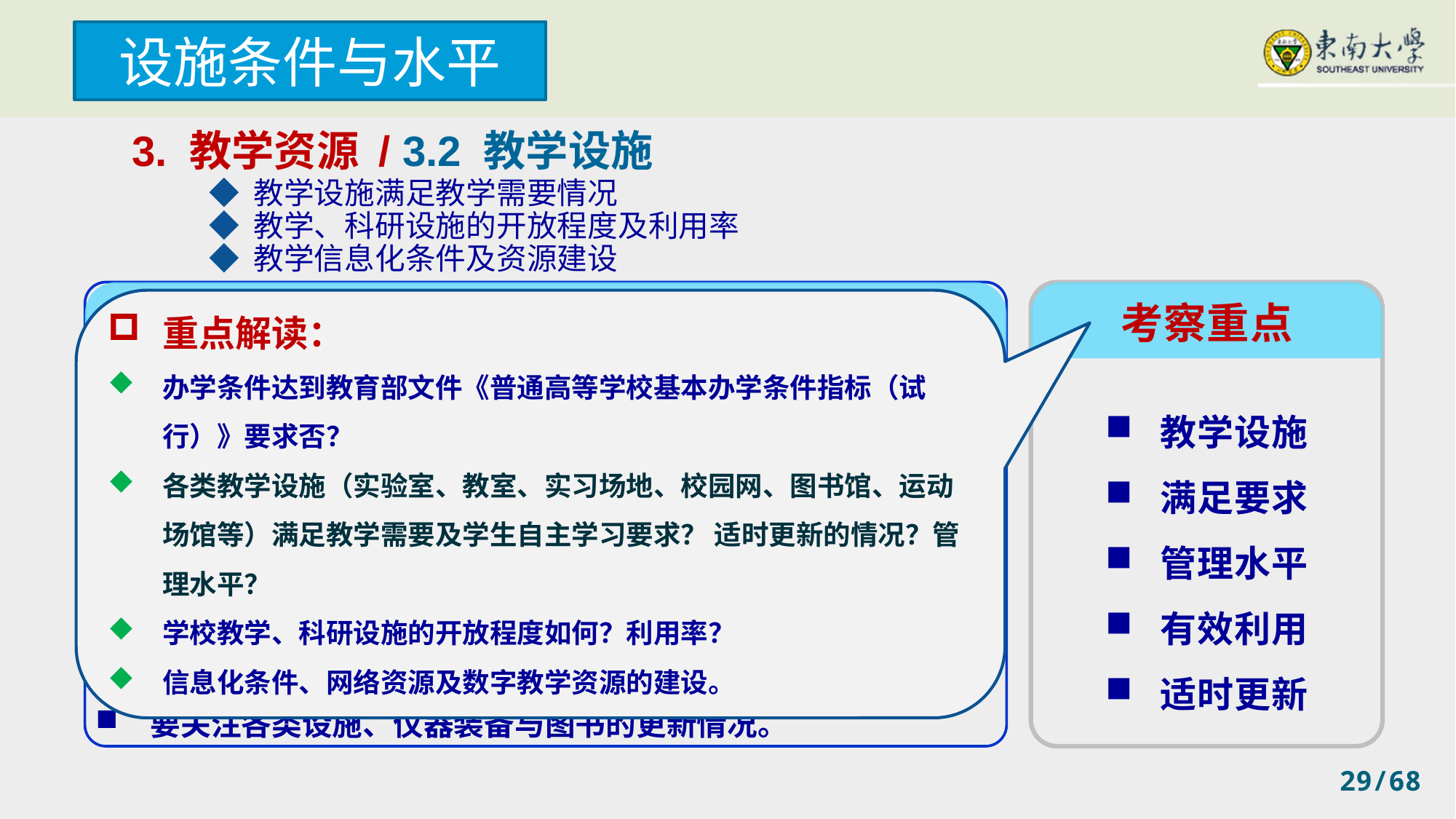

设施条件与水平
3. 教学资源 / 3.2 教学设施
◆ 教学设施满足教学需要情况
◆ 教学、科研设施的开放程度及利用率
◆ 教学信息化条件及资源建设

重点解读：
办学条件达到教育部文件《普通高等学校基本办学条件指标（试行）》要求否？
各类教学设施（实验室、教室、实习场地、校园网、图书馆、运动场馆等）满足教学需要及学生自主学习要求？ 适时更新的情况？管理水平？
学校教学、科研设施的开放程度如何？利用率？
信息化条件、网络资源及数字教学资源的建设。
释    义
考察重点

教学设施包括实践教学设施、课堂教学设施和辅助教学设施。
实践教学设施主要包括实验室、仪器装备、实习实训基地等。课堂教学设施主要包括教室、语音室、计算机房等。辅助教学设施主要指与教学有关的公用设施，例如图书馆、校园网、体育场馆等。
教学设施应满足教学要求，并得到有效开放利用。
要关注各类设施、仪器装备与图书的更新情况。
教学设施
满足要求
管理水平
有效利用
适时更新